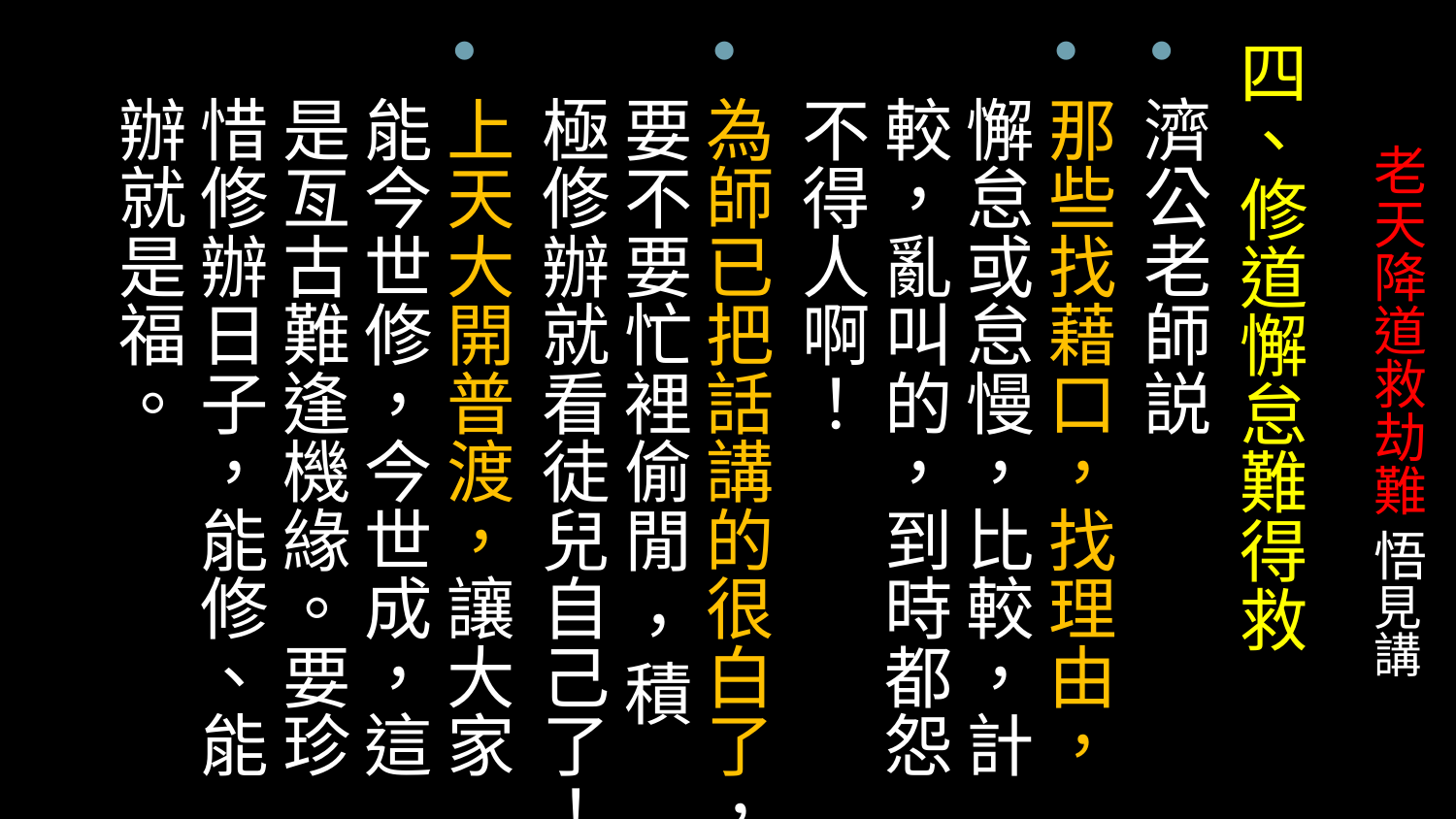

四、修道懈怠難得救
濟公老師説
那些找藉口，找理由，懈怠或怠慢，比較，計較，亂叫的，到時都怨不得人啊！
為師已把話講的很白了，要不要忙裡偷閒 ，積極修辦就看徒兒自己了！
上天大開普渡，讓大家能今世修，今世成，這是亙古難逢機緣。要珍惜修辦日子，能修、能辦就是福。

# 老天降道救劫難 悟見講